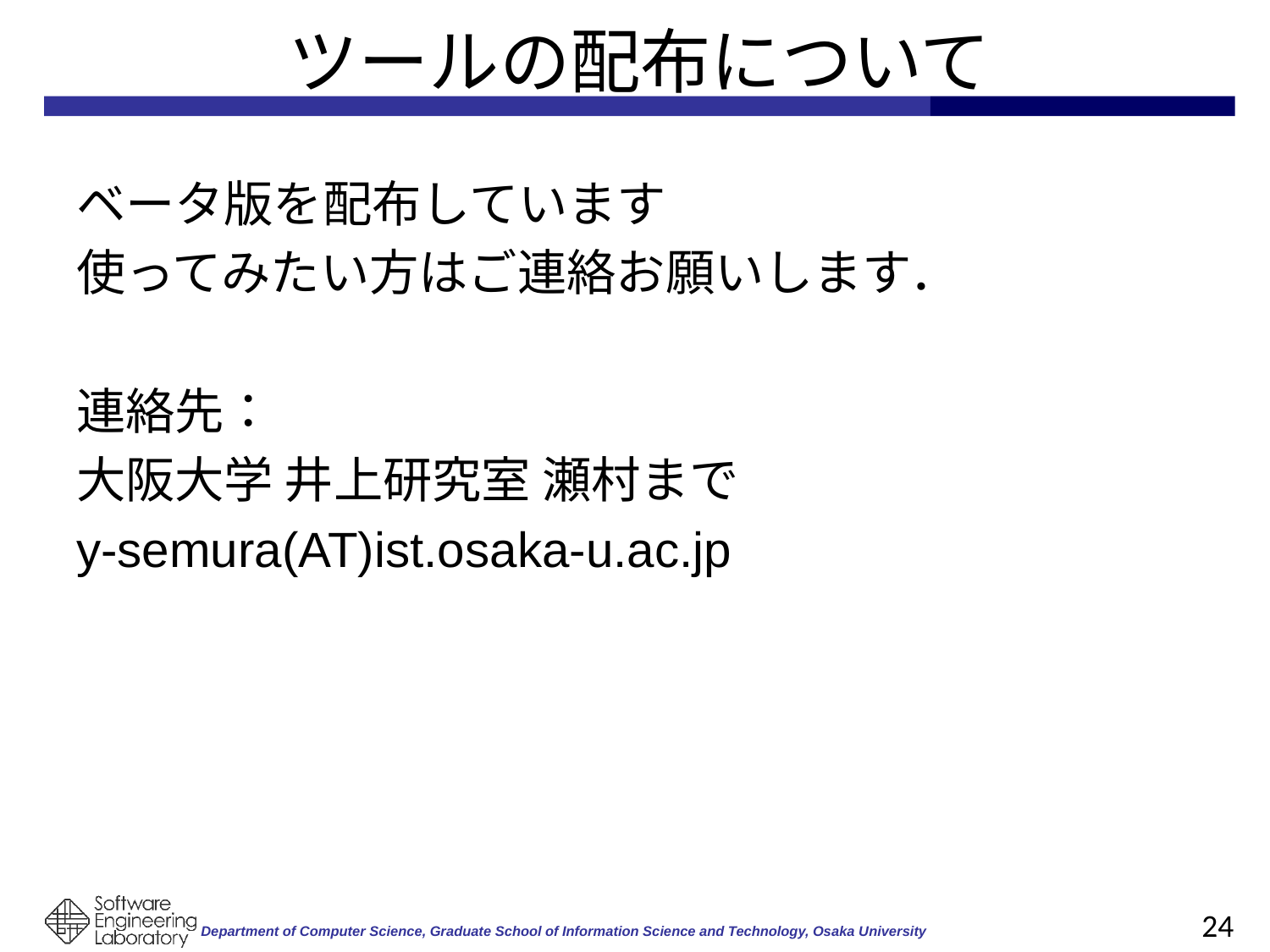

# ツールの配布について
ベータ版を配布しています
使ってみたい方はご連絡お願いします．

連絡先：
大阪大学 井上研究室 瀬村まで
y-semura(AT)ist.osaka-u.ac.jp
24